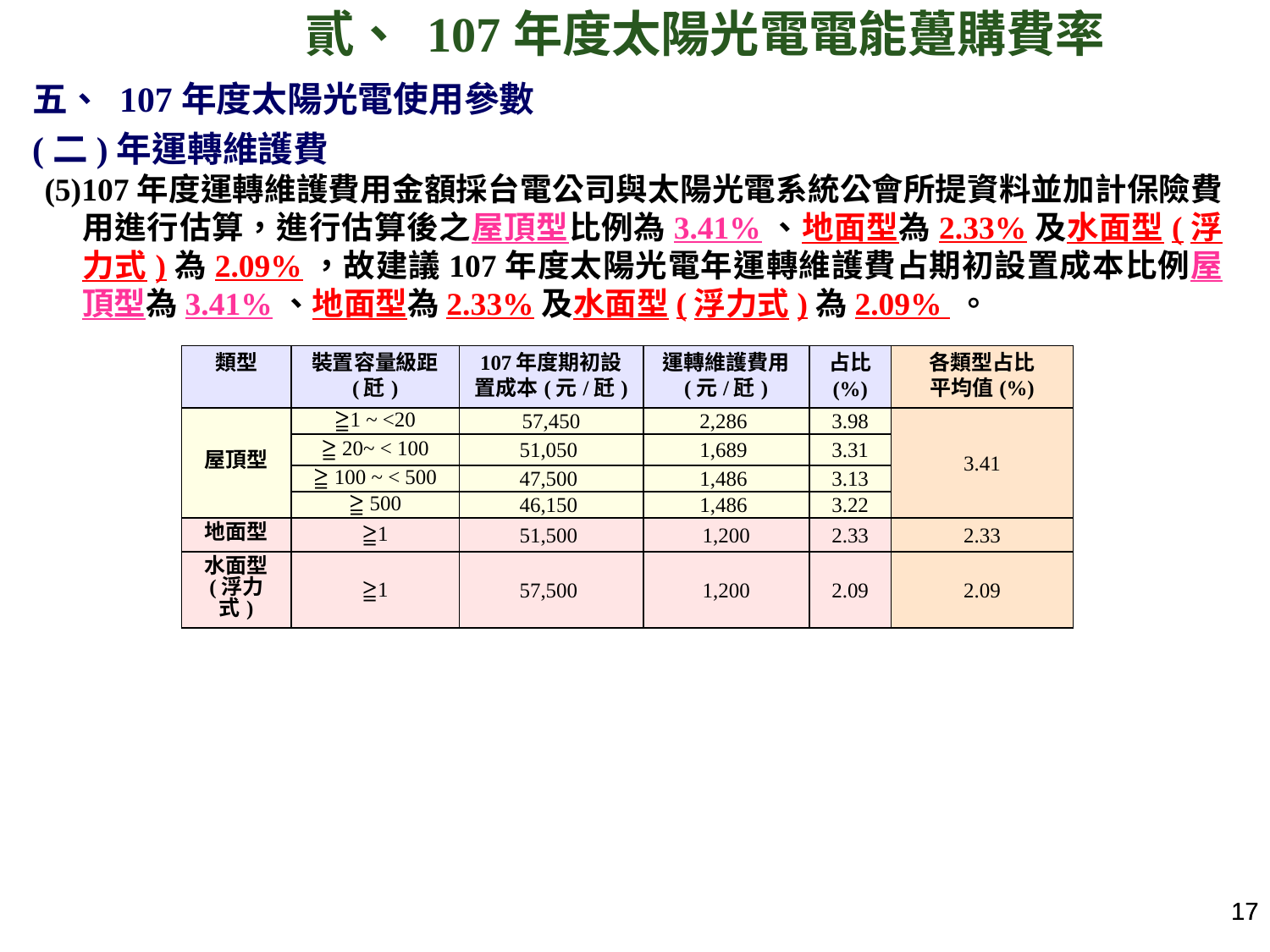

貳、 107年度太陽光電電能躉購費率
五、 107年度太陽光電使用參數
(二)年運轉維護費
(5)107年度運轉維護費用金額採台電公司與太陽光電系統公會所提資料並加計保險費用進行估算，進行估算後之屋頂型比例為3.41%、地面型為2.33%及水面型(浮力式)為2.09%，故建議107年度太陽光電年運轉維護費占期初設置成本比例屋頂型為3.41%、地面型為2.33%及水面型(浮力式)為2.09% 。
| 類型 | 裝置容量級距 (瓩) | 107年度期初設置成本(元/瓩) | 運轉維護費用 (元/瓩) | 占比 (%) | 各類型占比 平均值(%) |
| --- | --- | --- | --- | --- | --- |
| 屋頂型 | ≧1 ~ <20 | 57,450 | 2,286 | 3.98 | 3.41 |
|  | ≧ 20~ < 100 | 51,050 | 1,689 | 3.31 |  |
|  | ≧ 100 ~ < 500 | 47,500 | 1,486 | 3.13 |  |
|  | ≧ 500 | 46,150 | 1,486 | 3.22 |  |
| 地面型 | ≧1 | 51,500 | 1,200 | 2.33 | 2.33 |
| 水面型 (浮力式) | ≧1 | 57,500 | 1,200 | 2.09 | 2.09 |
17
17